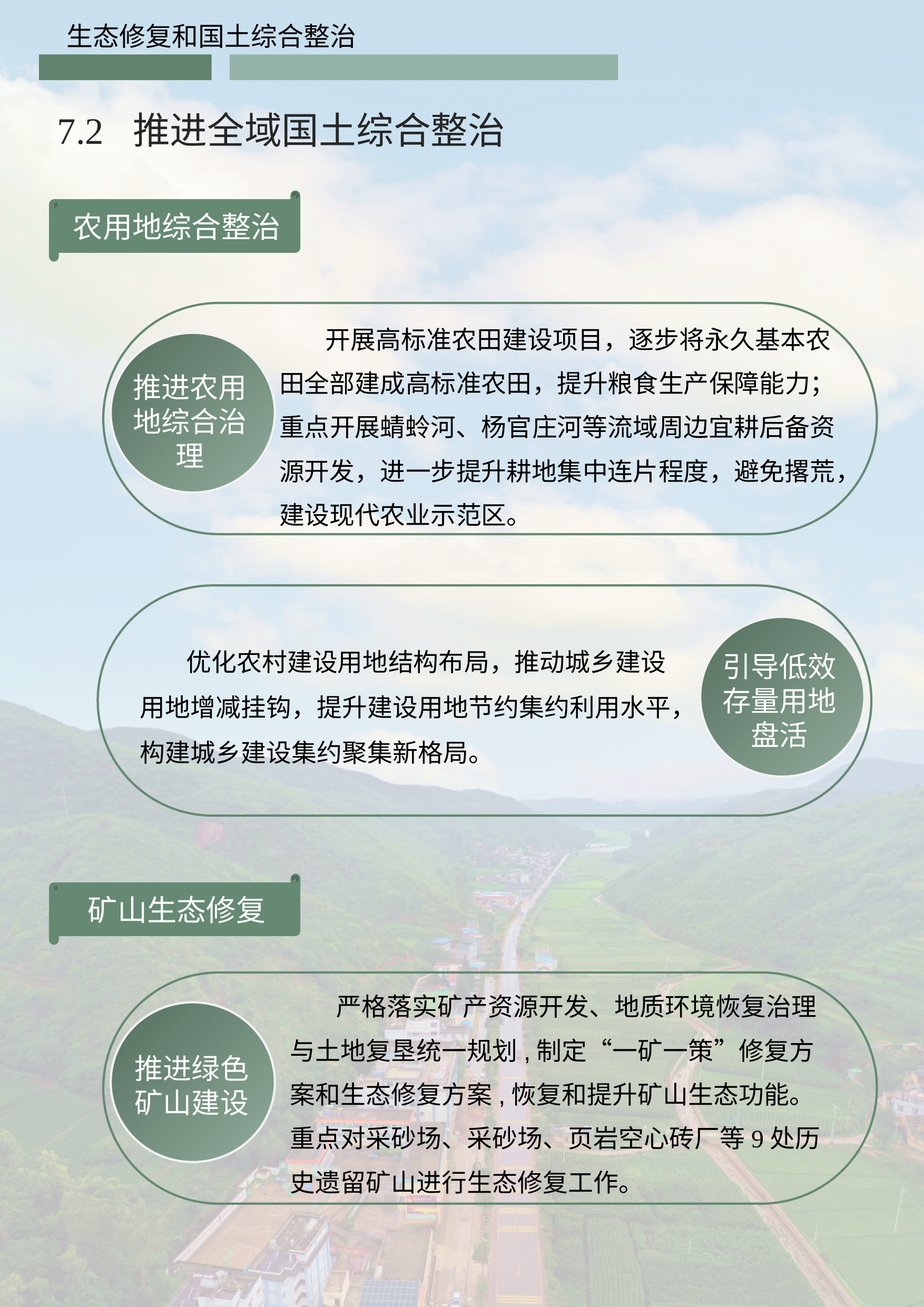

生态修复和国土综合整治

7.2  推进全域国土综合整治
农用地综合整治

开展高标准农田建设项目，逐步将永久基本农田全部建成高标准农田，提升粮食生产保障能力；重点开展蜻蛉河、杨官庄河等流域周边宜耕后备资源开发，进一步提升耕地集中连片程度，避免撂荒，建设现代农业示范区。

推进农用地综合治理

引导低效存量用地盘活
优化农村建设用地结构布局，推动城乡建设用地增减挂钩，提升建设用地节约集约利用水平，构建城乡建设集约聚集新格局。
矿山生态修复

严格落实矿产资源开发、地质环境恢复治理与土地复垦统一规划,制定“一矿一策”修复方案和生态修复方案,恢复和提升矿山生态功能。重点对采砂场、采砂场、页岩空心砖厂等9处历史遗留矿山进行生态修复工作。

推进绿色矿山建设